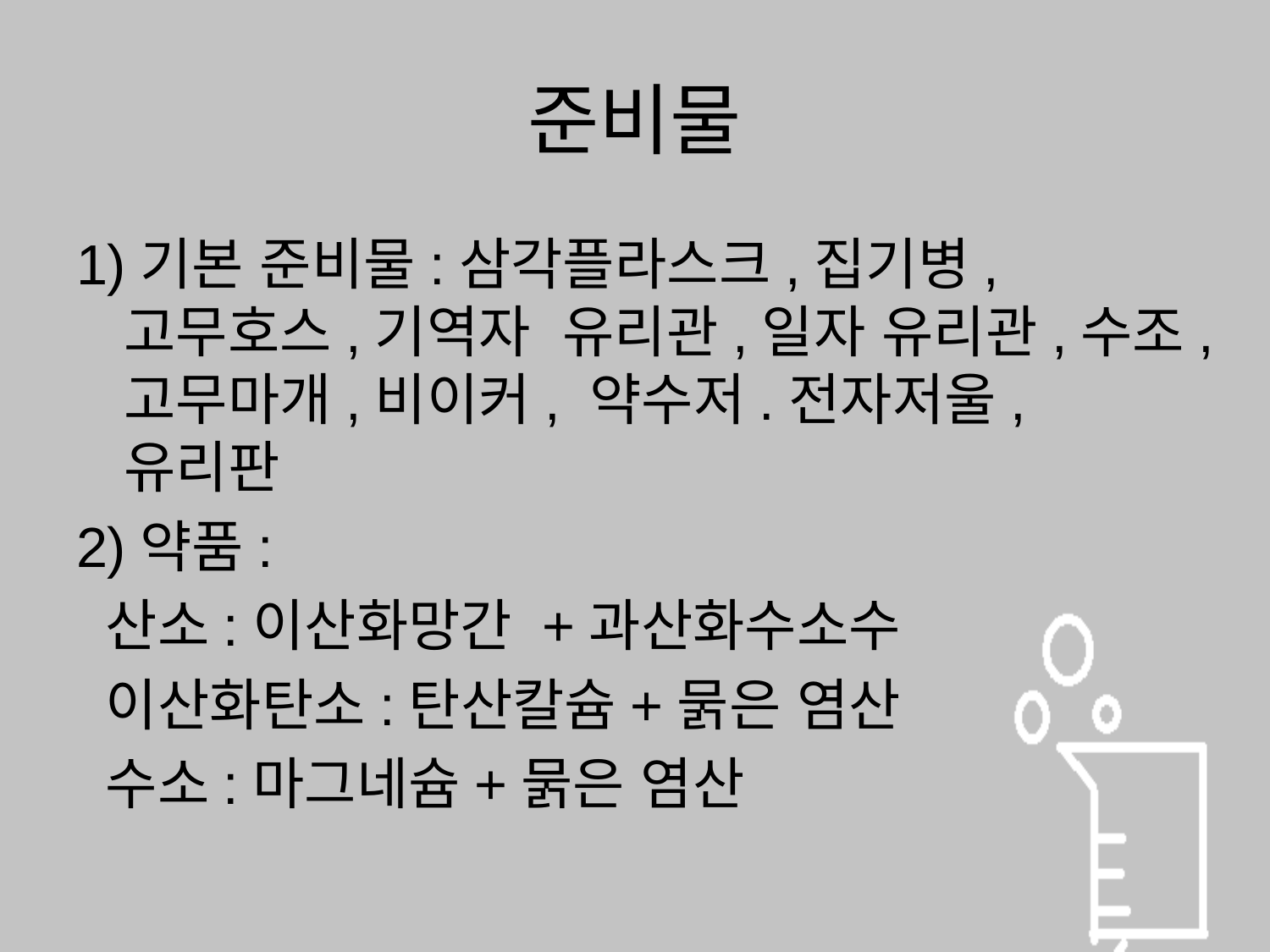

# 준비물
1)기본 준비물:삼각플라스크,집기병,고무호스,기역자  유리관,일자 유리관,수조,고무마개,비이커, 약수저.전자저울,유리판
2)약품:
 산소:이산화망간 +과산화수소수
 이산화탄소:탄산칼슘+묽은 염산
 수소:마그네슘+묽은 염산